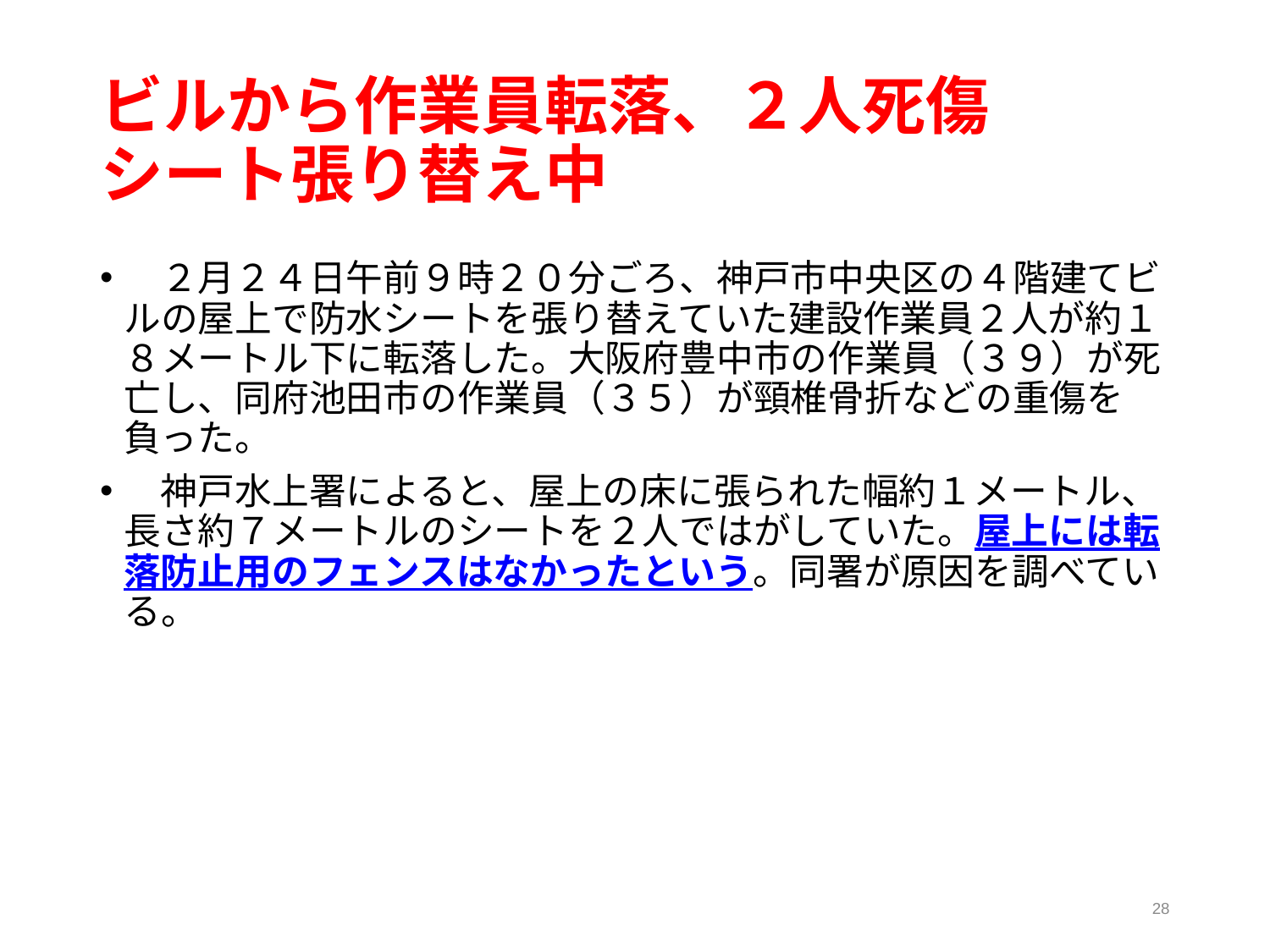

# ビルから作業員転落、２人死傷　 シート張り替え中
　２月２４日午前９時２０分ごろ、神戸市中央区の４階建てビルの屋上で防水シートを張り替えていた建設作業員２人が約１８メートル下に転落した。大阪府豊中市の作業員（３９）が死亡し、同府池田市の作業員（３５）が頸椎骨折などの重傷を負った。
　神戸水上署によると、屋上の床に張られた幅約１メートル、長さ約７メートルのシートを２人ではがしていた。屋上には転落防止用のフェンスはなかったという。同署が原因を調べている。
28